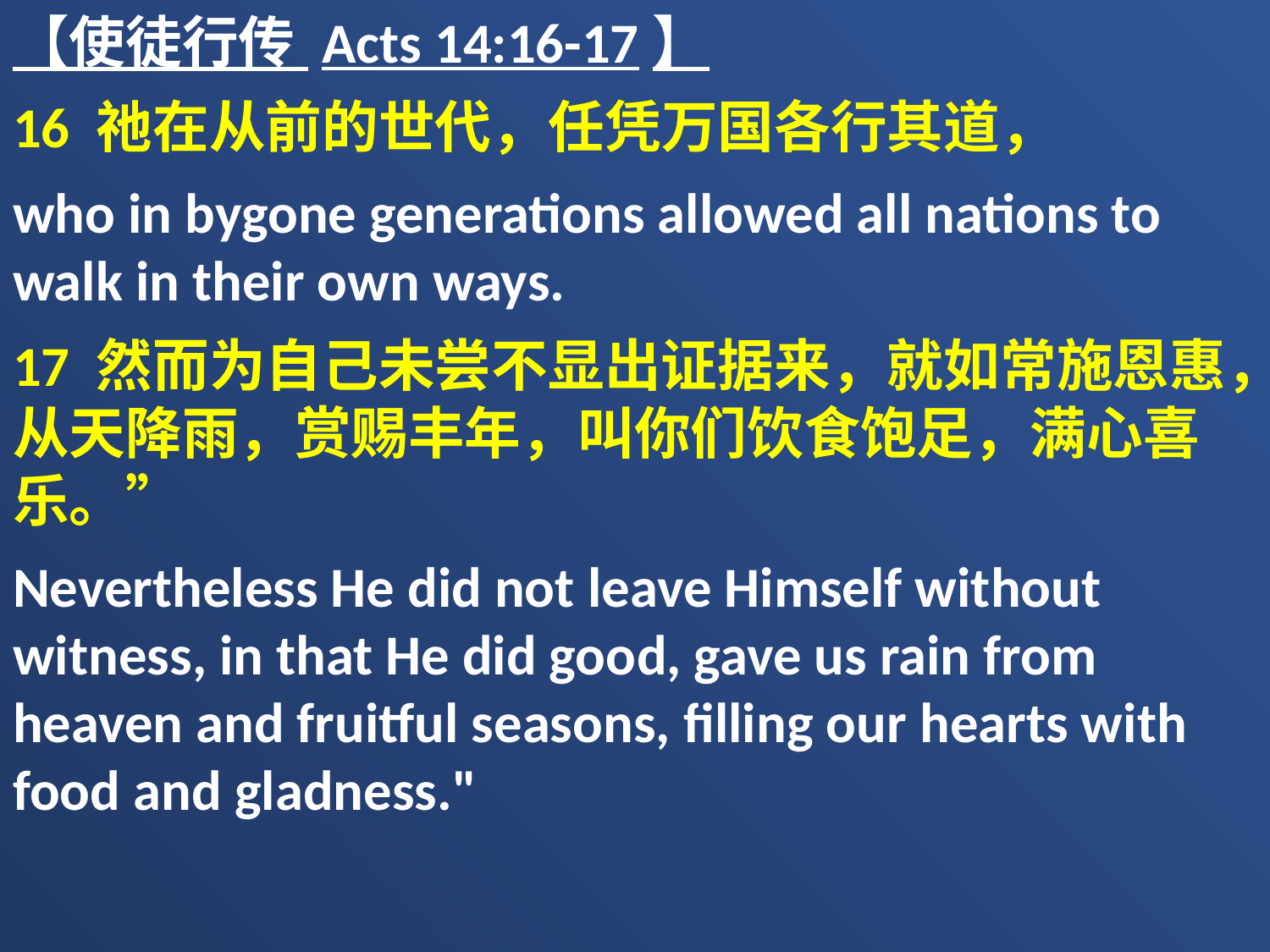

【使徒行传 Acts 14:16-17】
16 祂在从前的世代，任凭万国各行其道，
who in bygone generations allowed all nations to walk in their own ways.
17 然而为自己未尝不显出证据来，就如常施恩惠，从天降雨，赏赐丰年，叫你们饮食饱足，满心喜乐。”
Nevertheless He did not leave Himself without witness, in that He did good, gave us rain from heaven and fruitful seasons, filling our hearts with food and gladness."